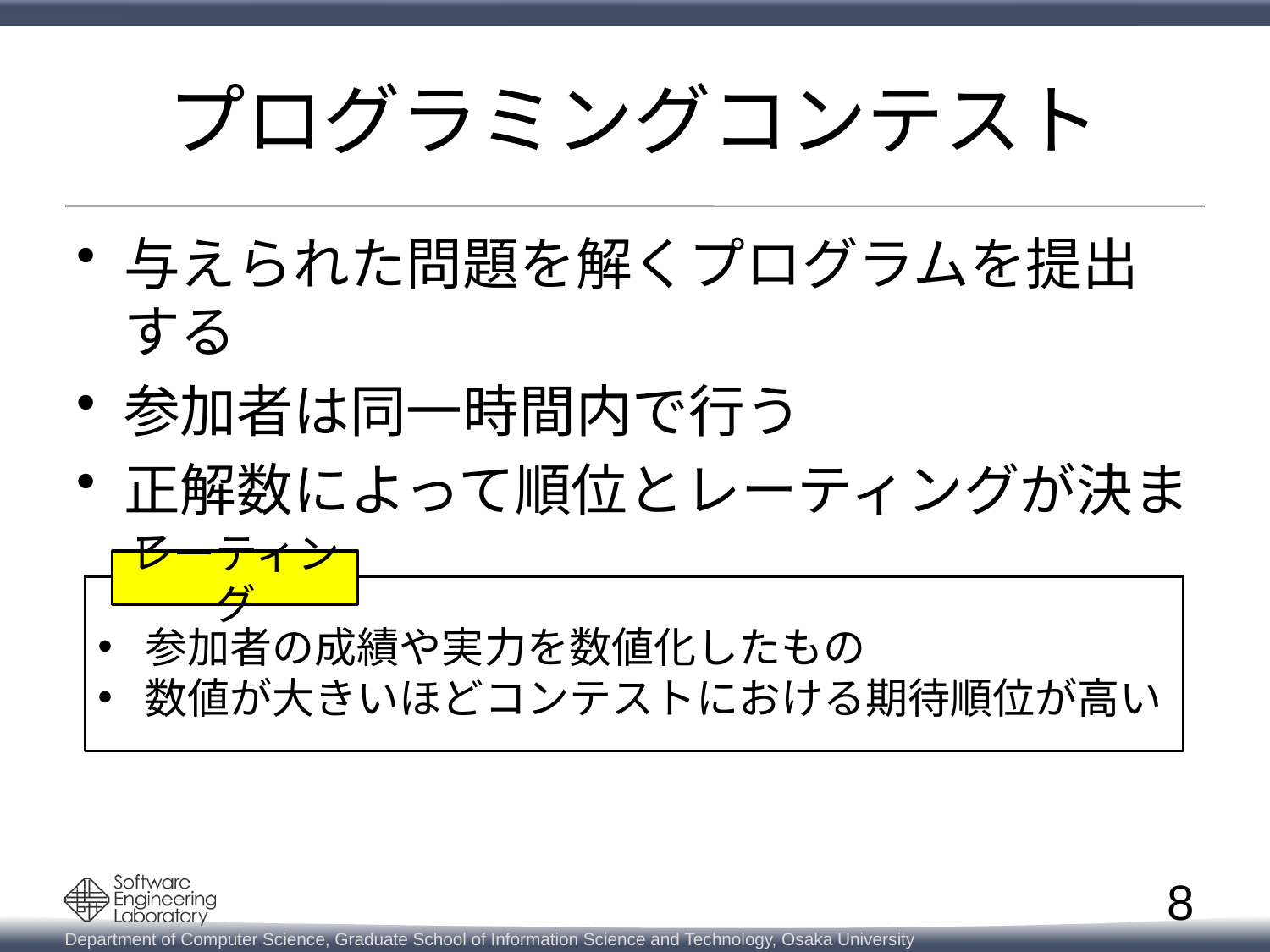

# プログラミングコンテスト
与えられた問題を解くプログラムを提出する
参加者は同一時間内で行う
正解数によって順位とレーティングが決まる

レーティング

参加者の成績や実力を数値化したもの
数値が大きいほどコンテストにおける期待順位が高い
8